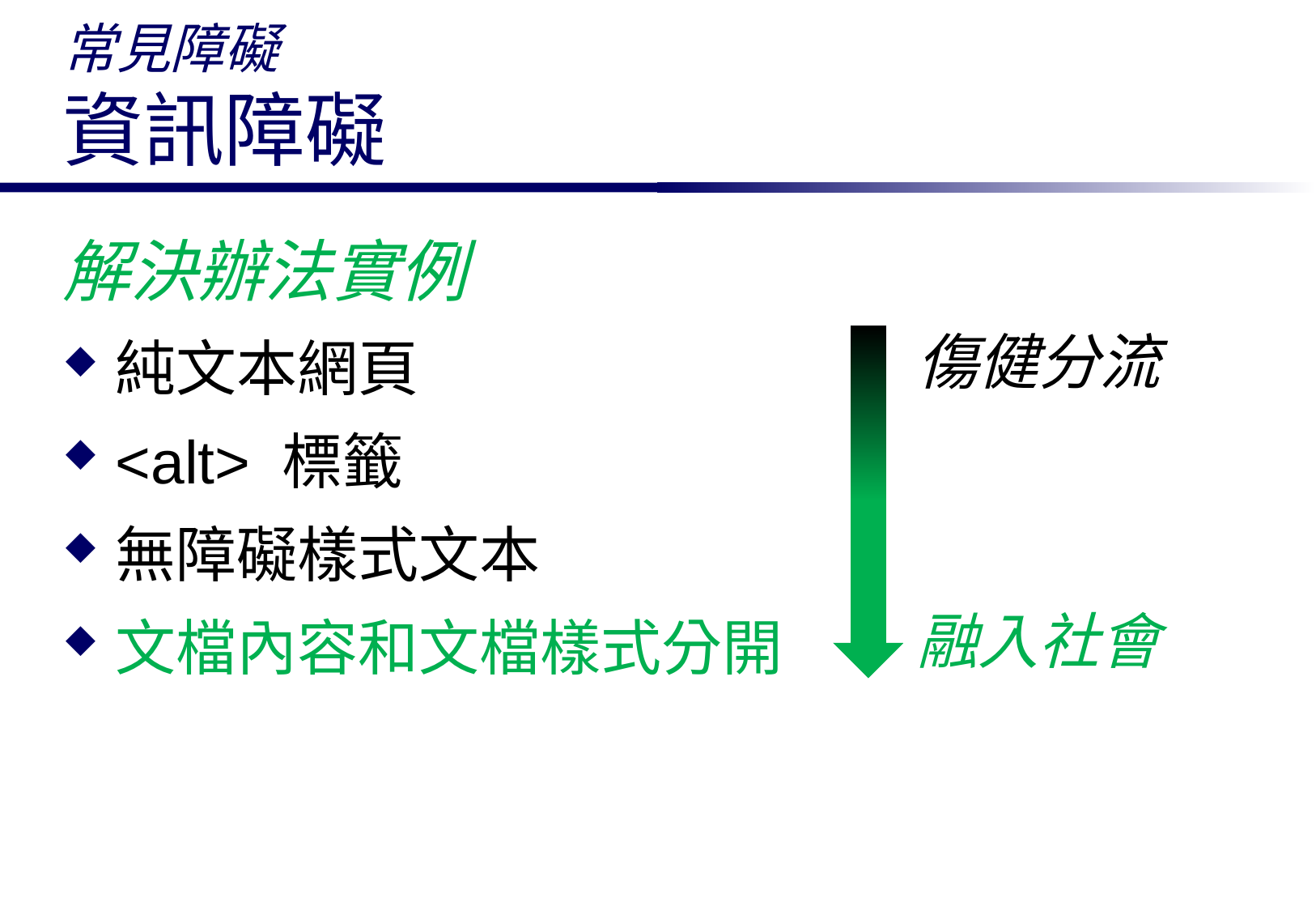

# 常見障礙 資訊障礙
解決辦法實例
純文本網頁
<alt> 標籤
無障礙樣式文本
文檔內容和文檔樣式分開
傷健分流

融入社會